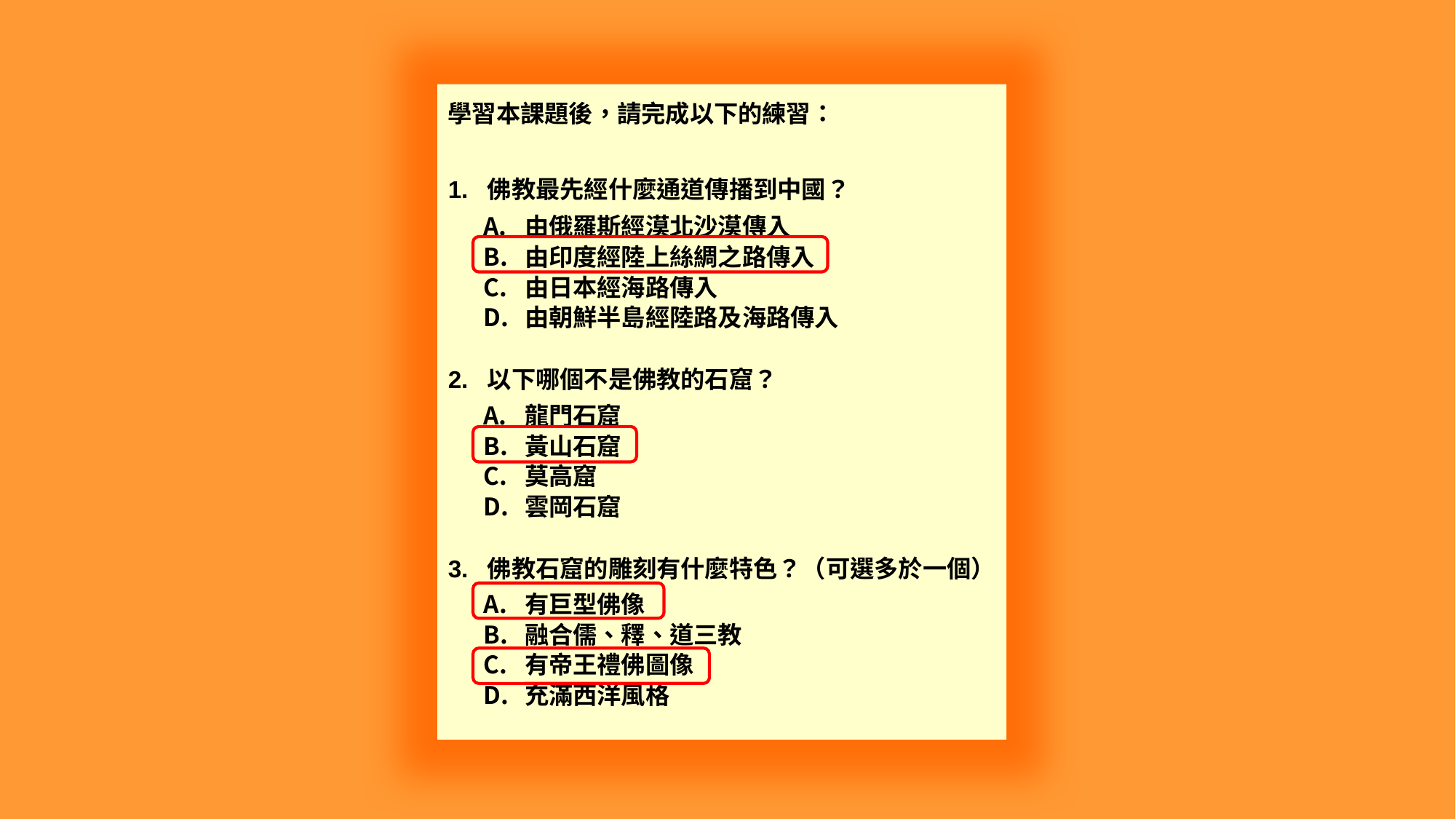

學習本課題後，請完成以下的練習：

1.  佛教最先經什麼通道傳播到中國？

2.  以下哪個不是佛教的石窟？

3.  佛教石窟的雕刻有什麼特色？（可選多於一個）

由俄羅斯經漠北沙漠傳入
由印度經陸上絲綢之路傳入
由日本經海路傳入
由朝鮮半島經陸路及海路傳入

龍門石窟
黃山石窟
莫高窟
雲岡石窟

有巨型佛像
融合儒、釋、道三教
有帝王禮佛圖像
充滿西洋風格